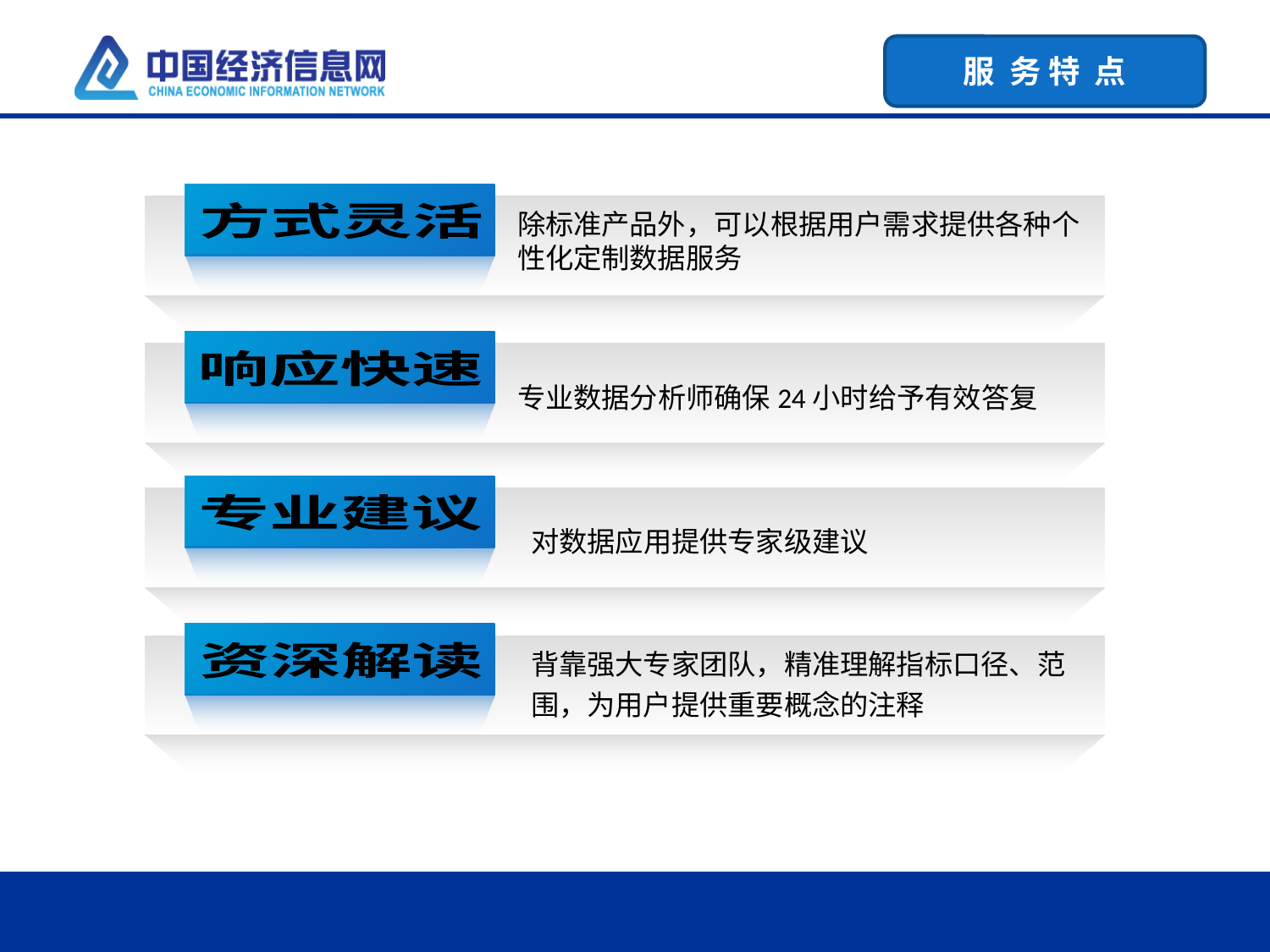

服  务 特  点

除标准产品外，可以根据用户需求提供各种个性化定制数据服务
方式灵活

专业数据分析师确保24小时给予有效答复
响应快速

专业建议

对数据应用提供专家级建议

背靠强大专家团队，精准理解指标口径、范围，为用户提供重要概念的注释
资深解读